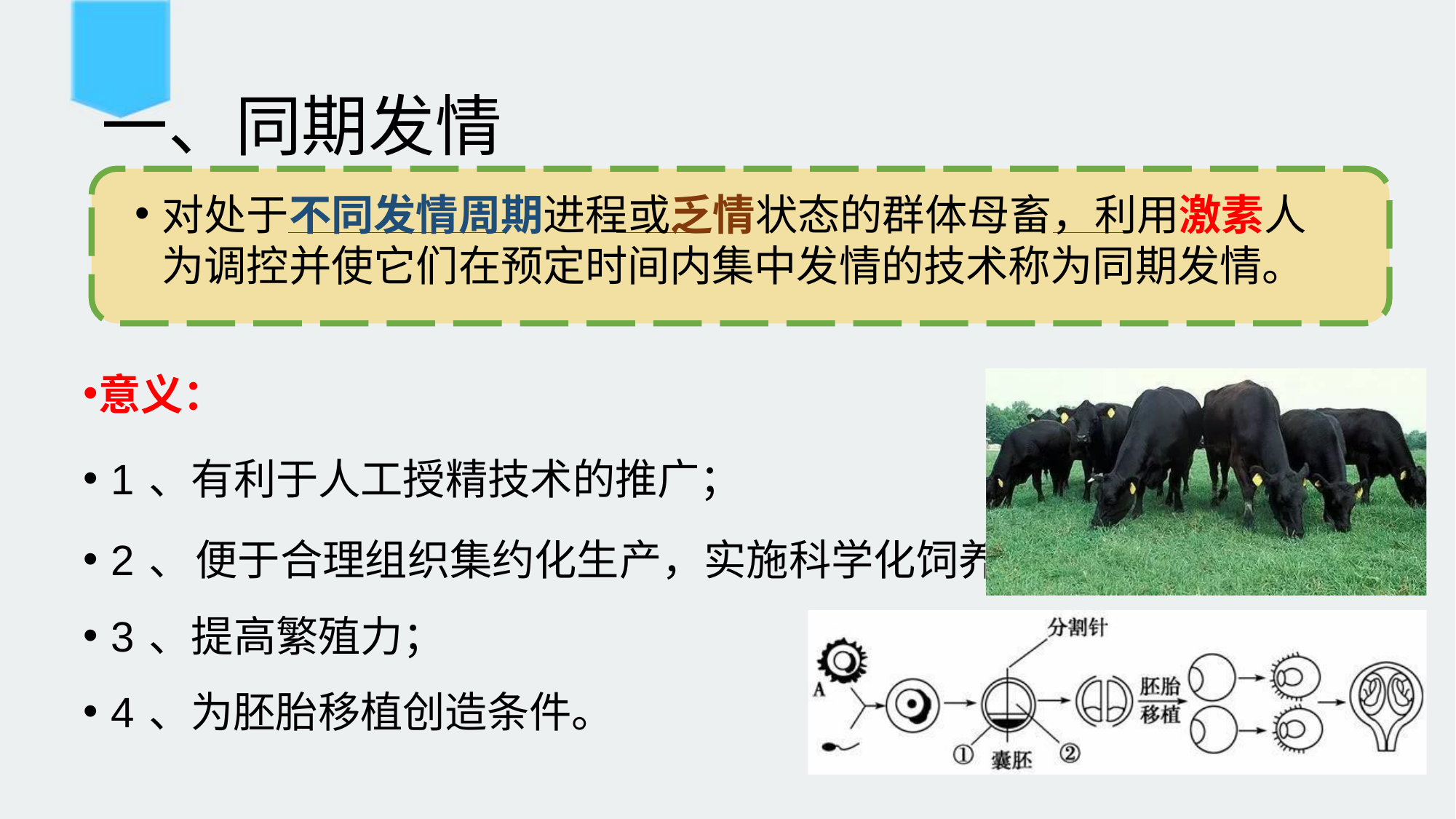

# 一、同期发情

对处于不同发情周期进程或乏情状态的群体母畜，利用激素人为调控并使它们在预定时间内集中发情的技术称为同期发情。

意义：
1、有利于人工授精技术的推广；
2、便于合理组织集约化生产，实施科学化饲养管理；
3、提高繁殖力；
4、为胚胎移植创造条件。